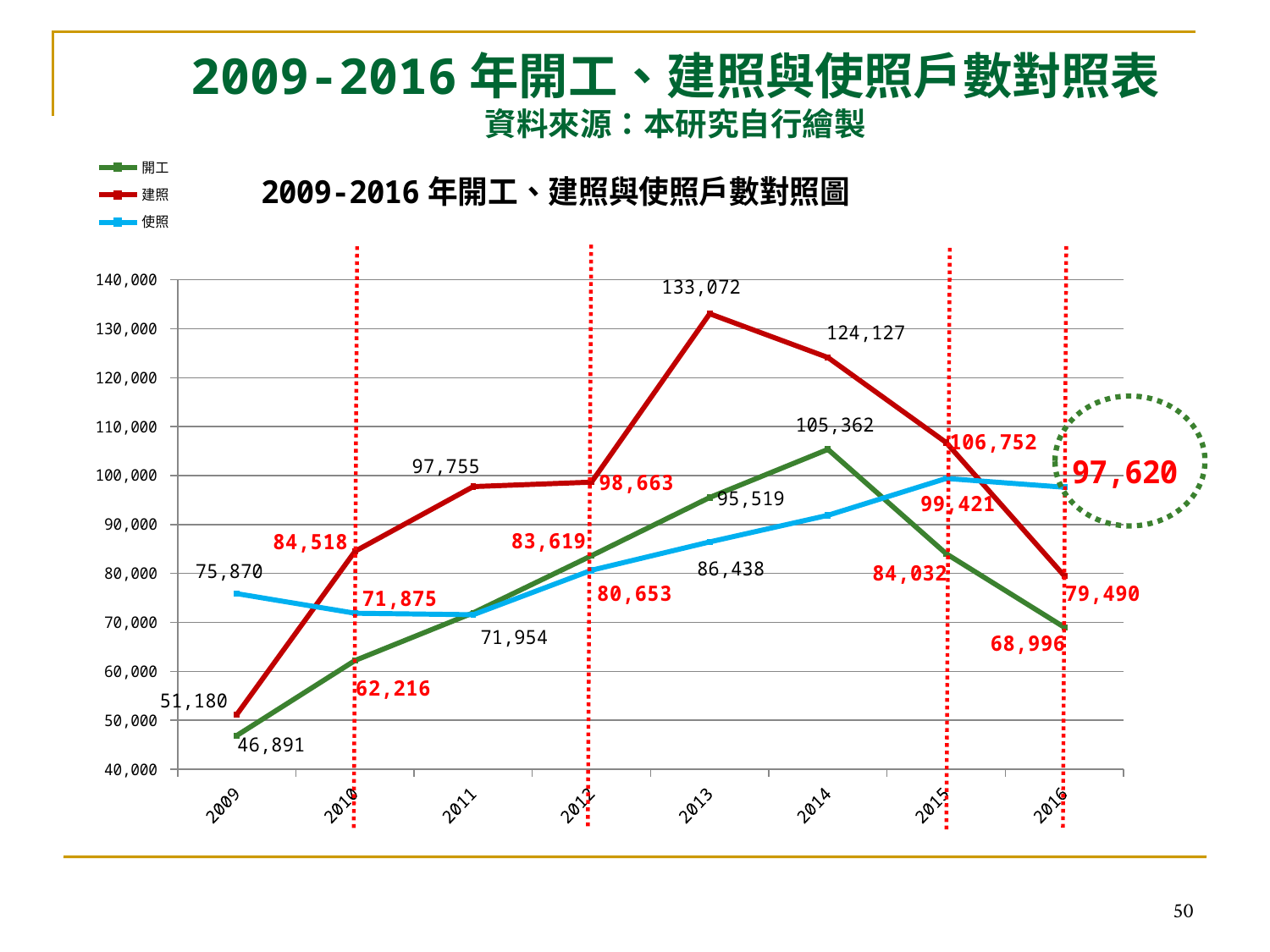

# 2009-2016年開工、建照與使照戶數對照表 資料來源：本研究自行繪製

### Chart

| Category | 開工 | 建照 | 使照 |
|---|---|---|---|
| 2009 | 46891.0 | 51180.0 | 75870.0 |
| 2010 | 62216.0 | 84518.0 | 71875.0 |
| 2011 | 71954.0 | 97755.0 | 71565.0 |
| 2012 | 83619.0 | 98663.0 | 80653.0 |
| 2013 | 95519.0 | 133072.0 | 86438.0 |
| 2014 | 105362.0 | 124127.0 | 91883.0 |
| 2015 | 84032.0 | 106752.0 | 99421.0 |
| 2016 | 68996.0 | 79490.0 | 97620.0 |
50